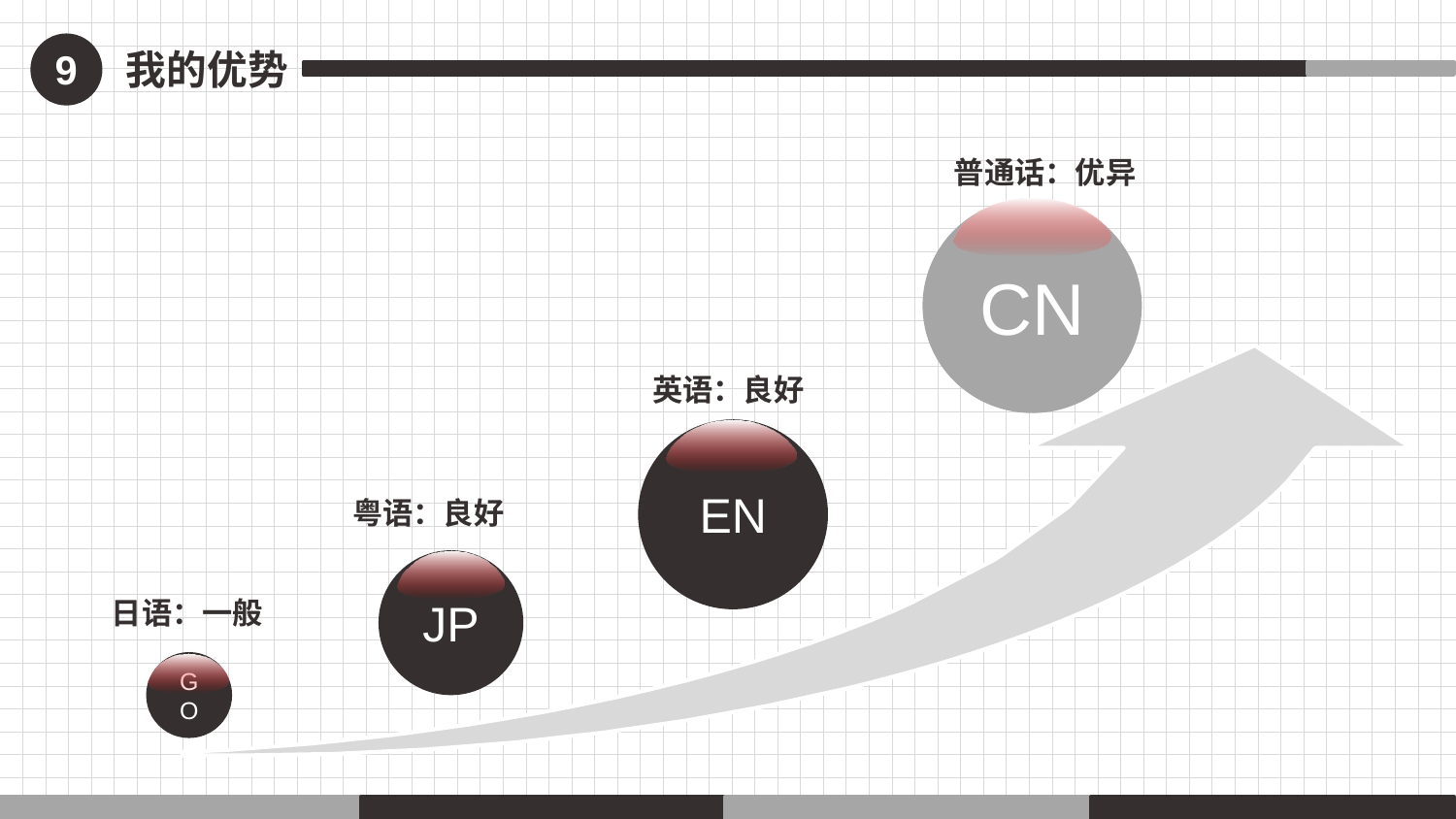

9
我的优势

普通话：优异
CN

英语：良好
EN

粤语：良好
JP

日语：一般
GO